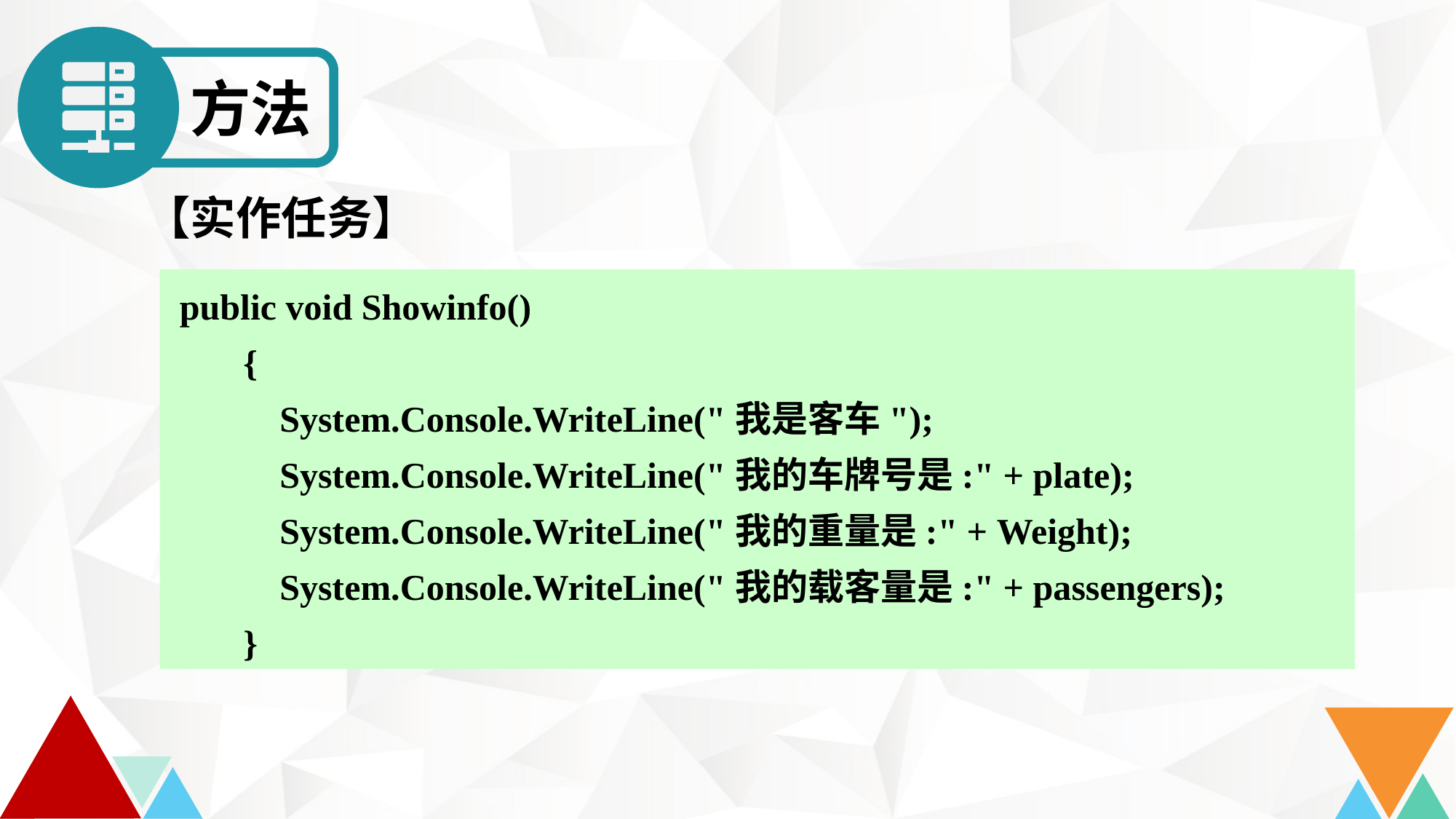

方法
【实作任务】
 public void Showinfo()
        {
            System.Console.WriteLine("我是客车");
            System.Console.WriteLine("我的车牌号是:" + plate);
            System.Console.WriteLine("我的重量是:" + Weight);
            System.Console.WriteLine("我的载客量是:" + passengers);
        }